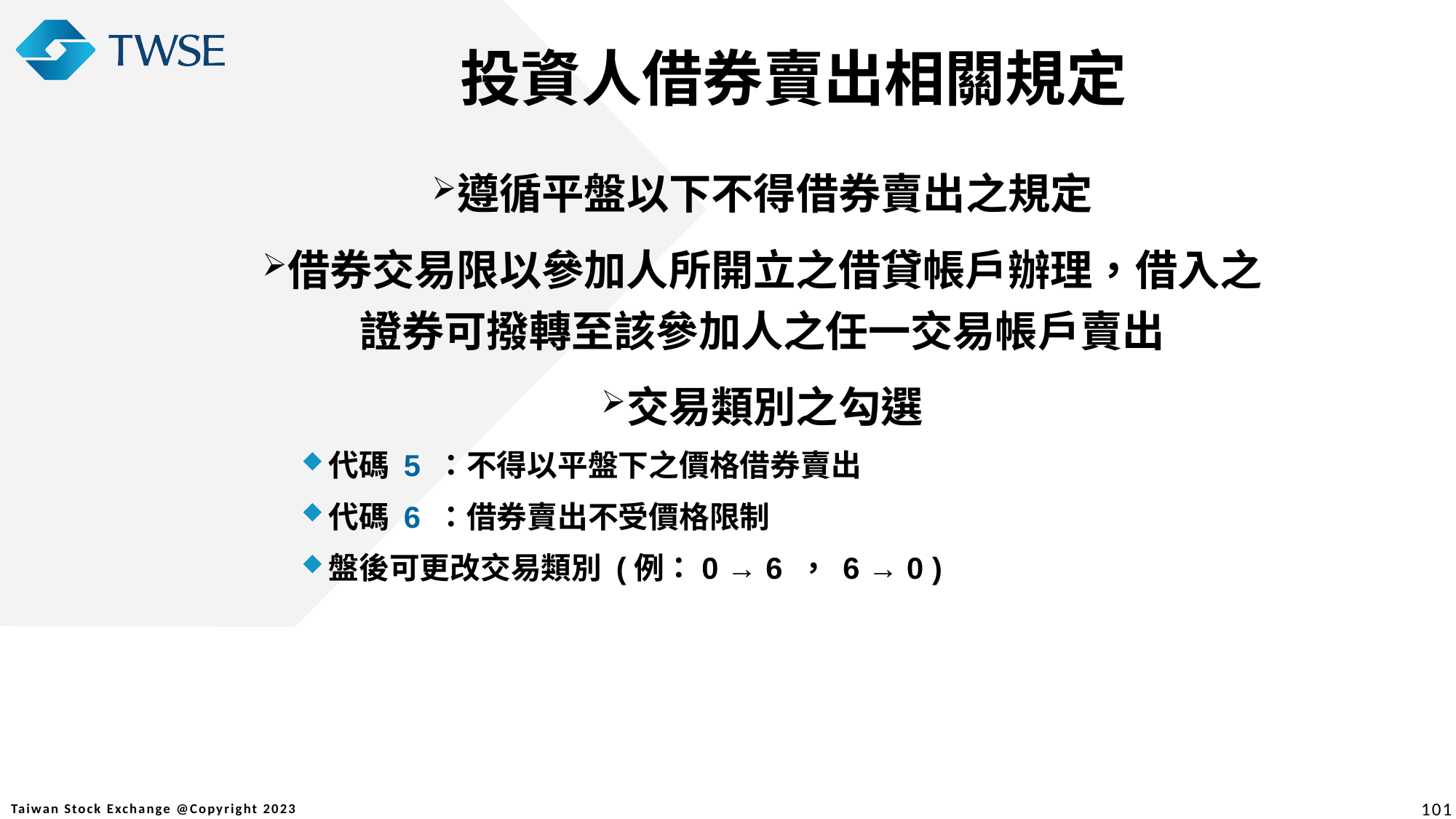

投資人借券賣出相關規定
遵循平盤以下不得借券賣出之規定
借券交易限以參加人所開立之借貸帳戶辦理，借入之證券可撥轉至該參加人之任一交易帳戶賣出
交易類別之勾選
代碼 5 ：不得以平盤下之價格借券賣出
代碼 6 ：借券賣出不受價格限制
盤後可更改交易類別 (例：0 → 6 ， 6 → 0 )

101